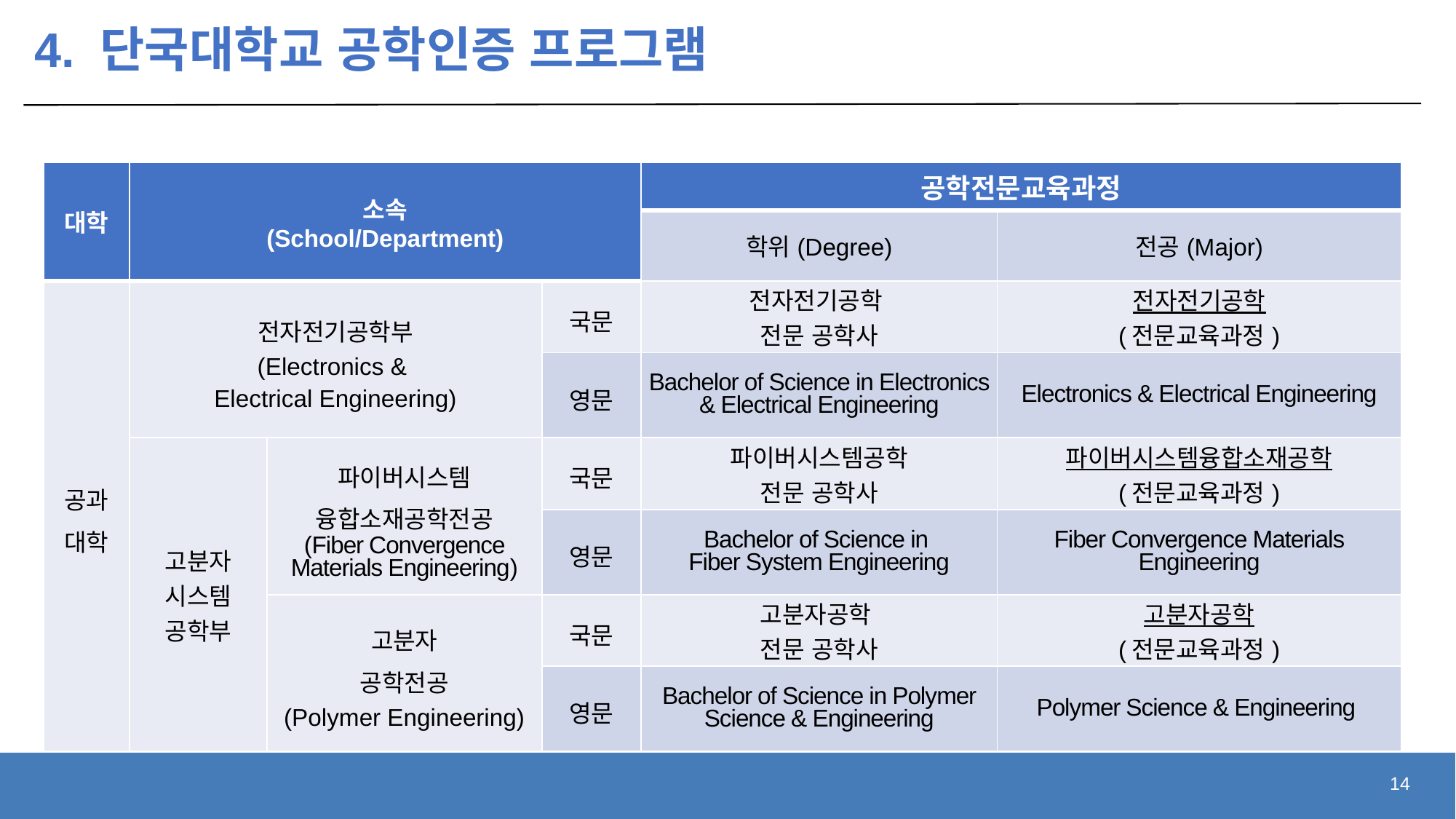

# 4. 단국대학교 공학인증 프로그램
| 대학 | 소속 (School/Department) |  |  | 공학전문교육과정 |  |
| --- | --- | --- | --- | --- | --- |
|  |  |  |  | 학위(Degree) | 전공(Major) |
| 공과 대학 | 전자전기공학부 (Electronics & Electrical Engineering) |  | 국문 | 전자전기공학 전문 공학사 | 전자전기공학 (전문교육과정) |
|  |  |  | 영문 | Bachelor of Science in Electronics & Electrical Engineering | Electronics & Electrical Engineering |
|  | 고분자 시스템 공학부 | 파이버시스템 융합소재공학전공 (Fiber Convergence Materials Engineering) | 국문 | 파이버시스템공학 전문 공학사 | 파이버시스템융합소재공학 (전문교육과정) |
|  |  |  | 영문 | Bachelor of Science in Fiber System Engineering | Fiber Convergence Materials Engineering |
|  |  | 고분자 공학전공 (Polymer Engineering) | 국문 | 고분자공학 전문 공학사 | 고분자공학 (전문교육과정) |
|  |  |  | 영문 | Bachelor of Science in Polymer Science & Engineering | Polymer Science & Engineering |
14